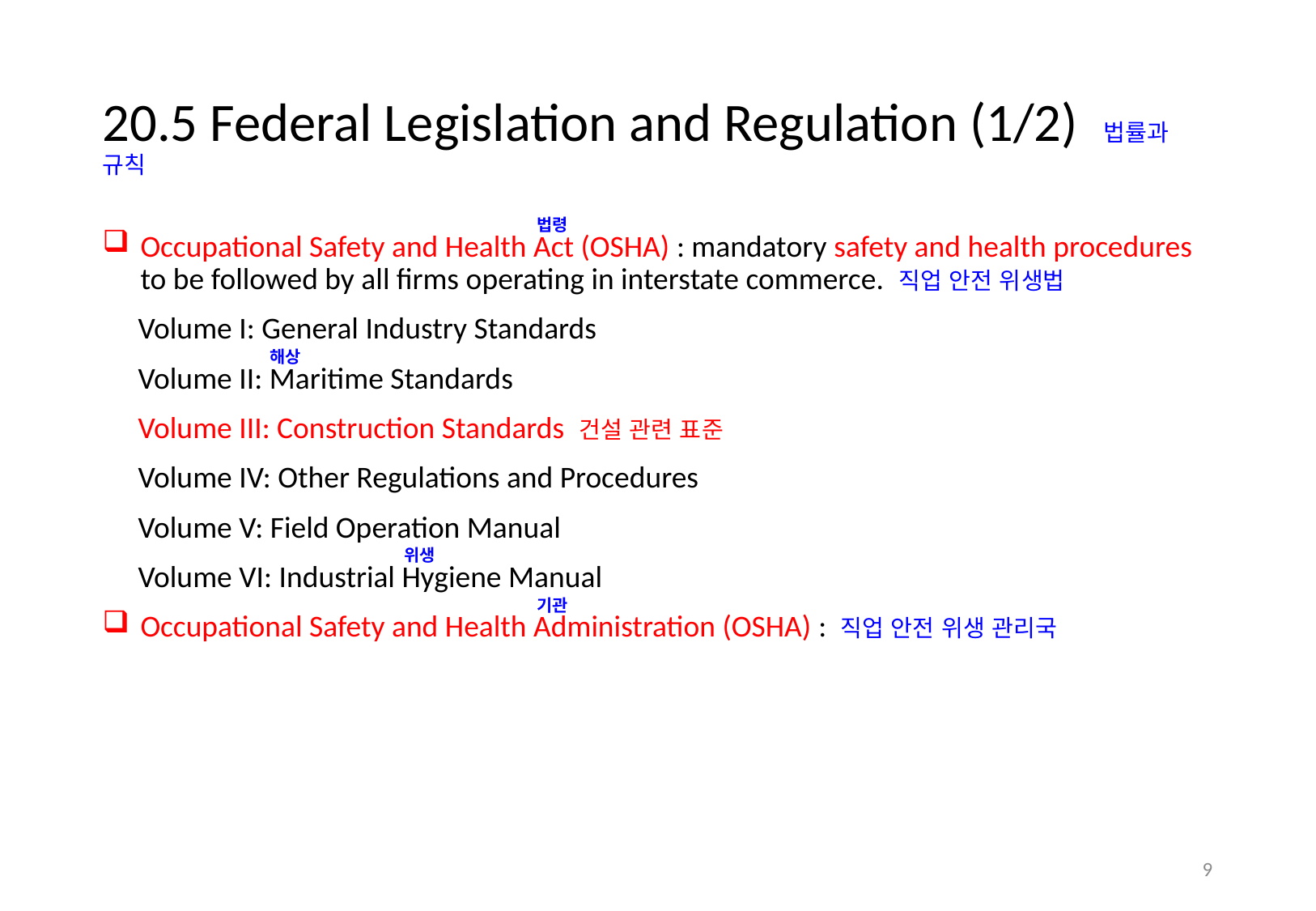

# 20.5 Federal Legislation and Regulation (1/2) 법률과 규칙
법령
Occupational Safety and Health Act (OSHA) : mandatory safety and health procedures to be followed by all firms operating in interstate commerce. 직업 안전 위생법
Volume I: General Industry Standards
Volume II: Maritime Standards
Volume III: Construction Standards 건설 관련 표준
Volume IV: Other Regulations and Procedures
Volume V: Field Operation Manual
Volume VI: Industrial Hygiene Manual
Occupational Safety and Health Administration (OSHA) : 직업 안전 위생 관리국

해상
위생
기관
9